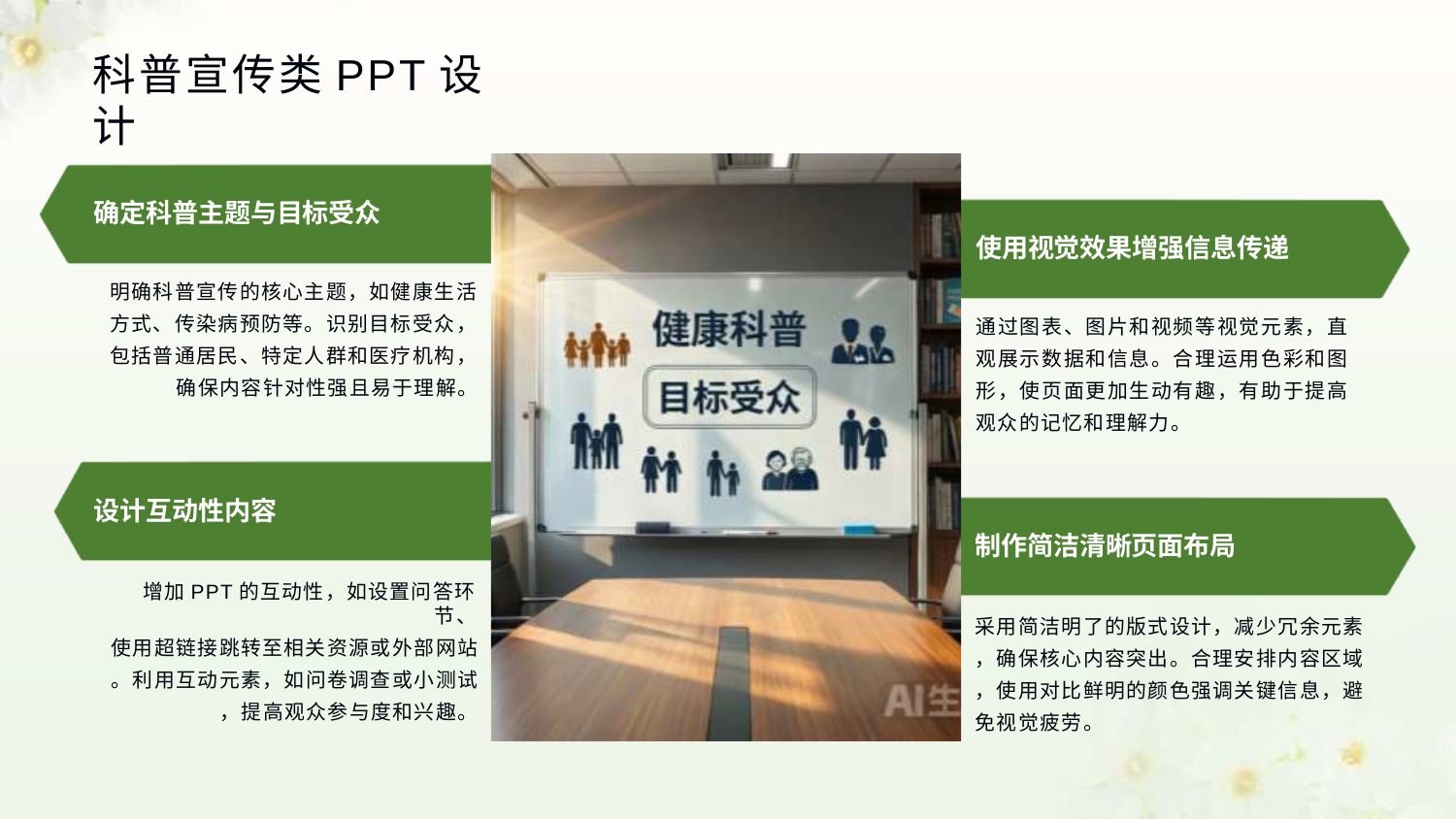

# 科普宣传类PPT设计

确定科普主题与目标受众

使用视觉效果增强信息传递
明确科普宣传的核心主题，如健康生活 方式、传染病预防等。识别目标受众， 包括普通居民、特定人群和医疗机构， 确保内容针对性强且易于理解。
通过图表、图片和视频等视觉元素，直 观展示数据和信息。合理运用色彩和图 形，使页面更加生动有趣，有助于提高 观众的记忆和理解力。

设计互动性内容

制作简洁清晰页面布局
增加PPT的互动性，如设置问答环节、
使用超链接跳转至相关资源或外部网站
。利用互动元素，如问卷调查或小测试
，提高观众参与度和兴趣。
采用简洁明了的版式设计，减少冗余元素
，确保核心内容突出。合理安排内容区域
，使用对比鲜明的颜色强调关键信息，避 免视觉疲劳。